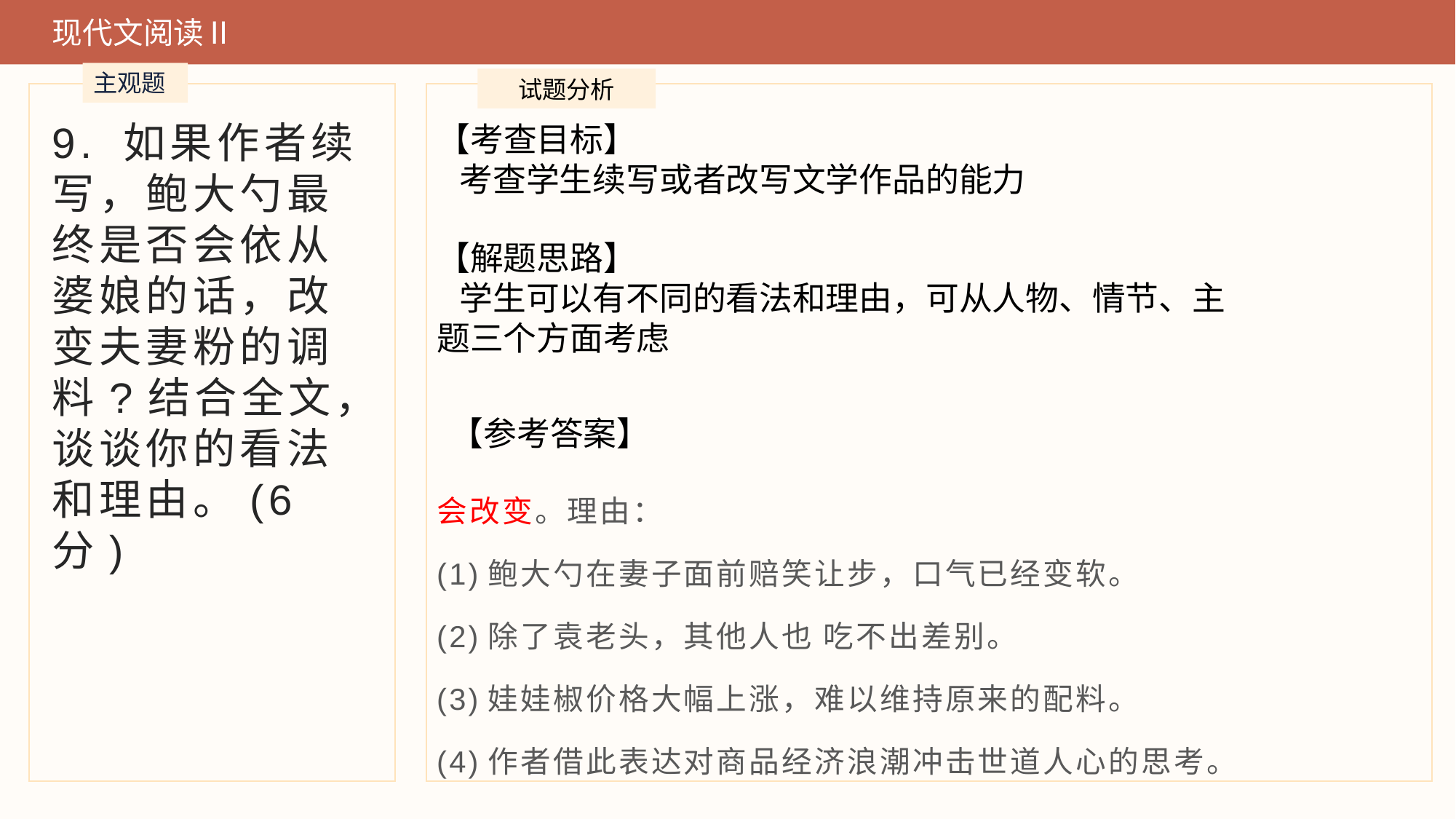

现代文阅读Ⅱ
主观题
试题分析

9. 如果作者续写，鲍大勺最终是否会依从婆娘的话，改变夫妻粉的调料?结合全文，谈谈你的看法和理由。(6分)
【考查目标】
  考查学生续写或者改写文学作品的能力
【解题思路】
  学生可以有不同的看法和理由，可从人物、情节、主题三个方面考虑
【参考答案】
会改变。理由：
(1)鲍大勺在妻子面前赔笑让步，口气已经变软。
(2)除了袁老头，其他人也 吃不出差别。
(3)娃娃椒价格大幅上涨，难以维持原来的配料。
(4)作者借此表达对商品经济浪潮冲击世道人心的思考。